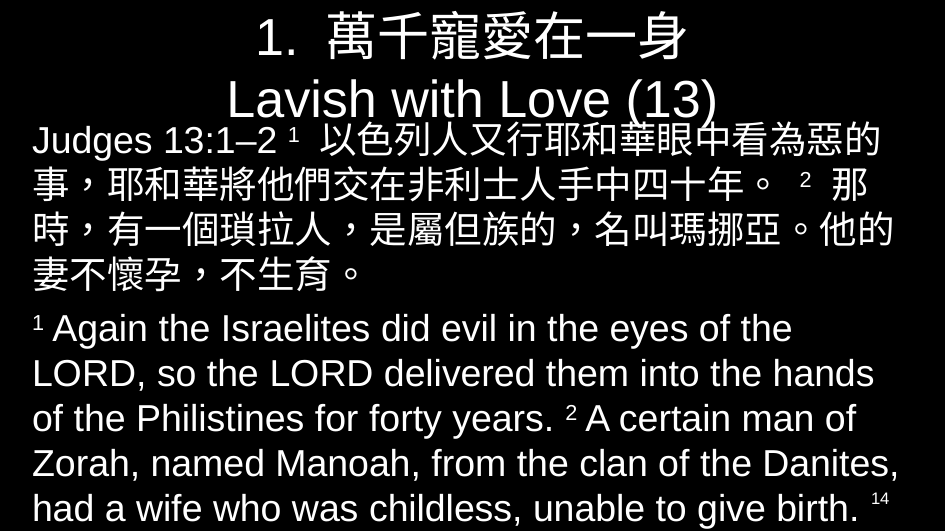

# 1. 萬千寵愛在一身 Lavish with Love (13)
Judges 13:1–2 1 以色列人又行耶和華眼中看為惡的事，耶和華將他們交在非利士人手中四十年。 2 那時，有一個瑣拉人，是屬但族的，名叫瑪挪亞。他的妻不懷孕，不生育。
1 Again the Israelites did evil in the eyes of the Lord, so the Lord delivered them into the hands of the Philistines for forty years. 2 A certain man of Zorah, named Manoah, from the clan of the Danites, had a wife who was childless, unable to give birth.

14